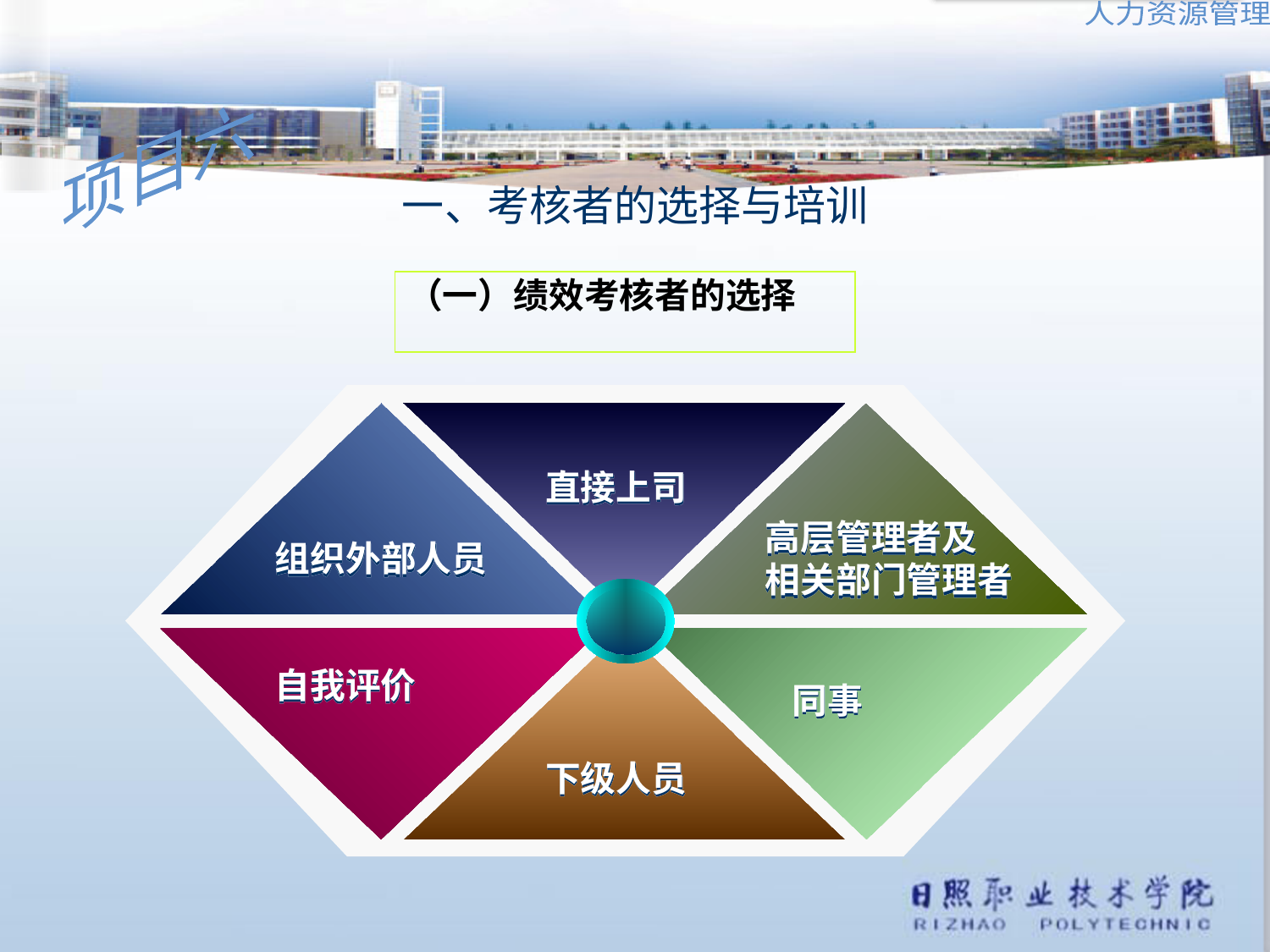

一、考核者的选择与培训
（一）绩效考核者的选择

直接上司
高层管理者及
相关部门管理者
组织外部人员

自我评价
同事
下级人员